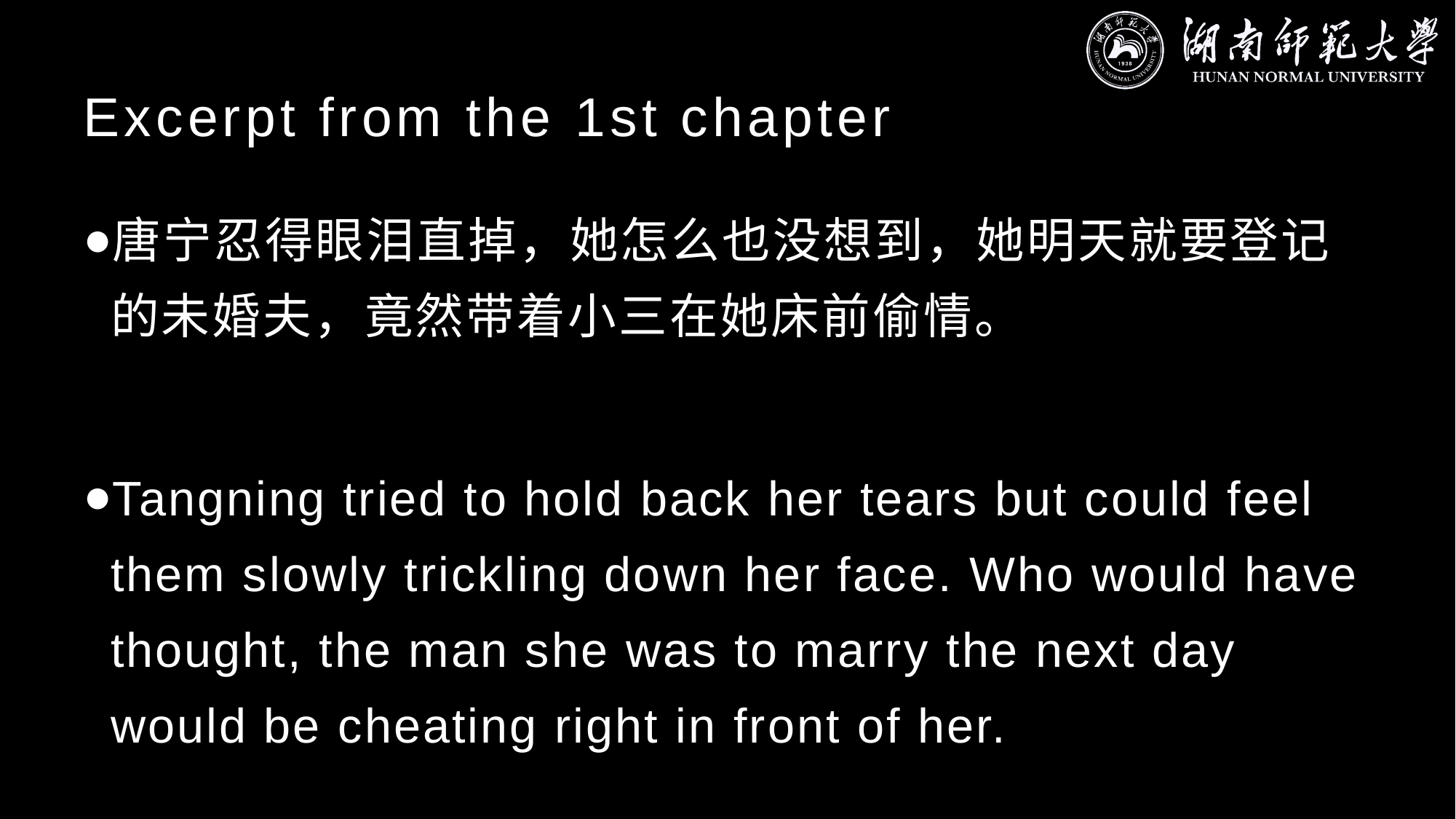

# Excerpt from the 1st chapter

唐宁忍得眼泪直掉，她怎么也没想到，她明天就要登记的未婚夫，竟然带着小三在她床前偷情。

Tangning tried to hold back her tears but could feel them slowly trickling down her face. Who would have thought, the man she was to marry the next day would be cheating right in front of her.